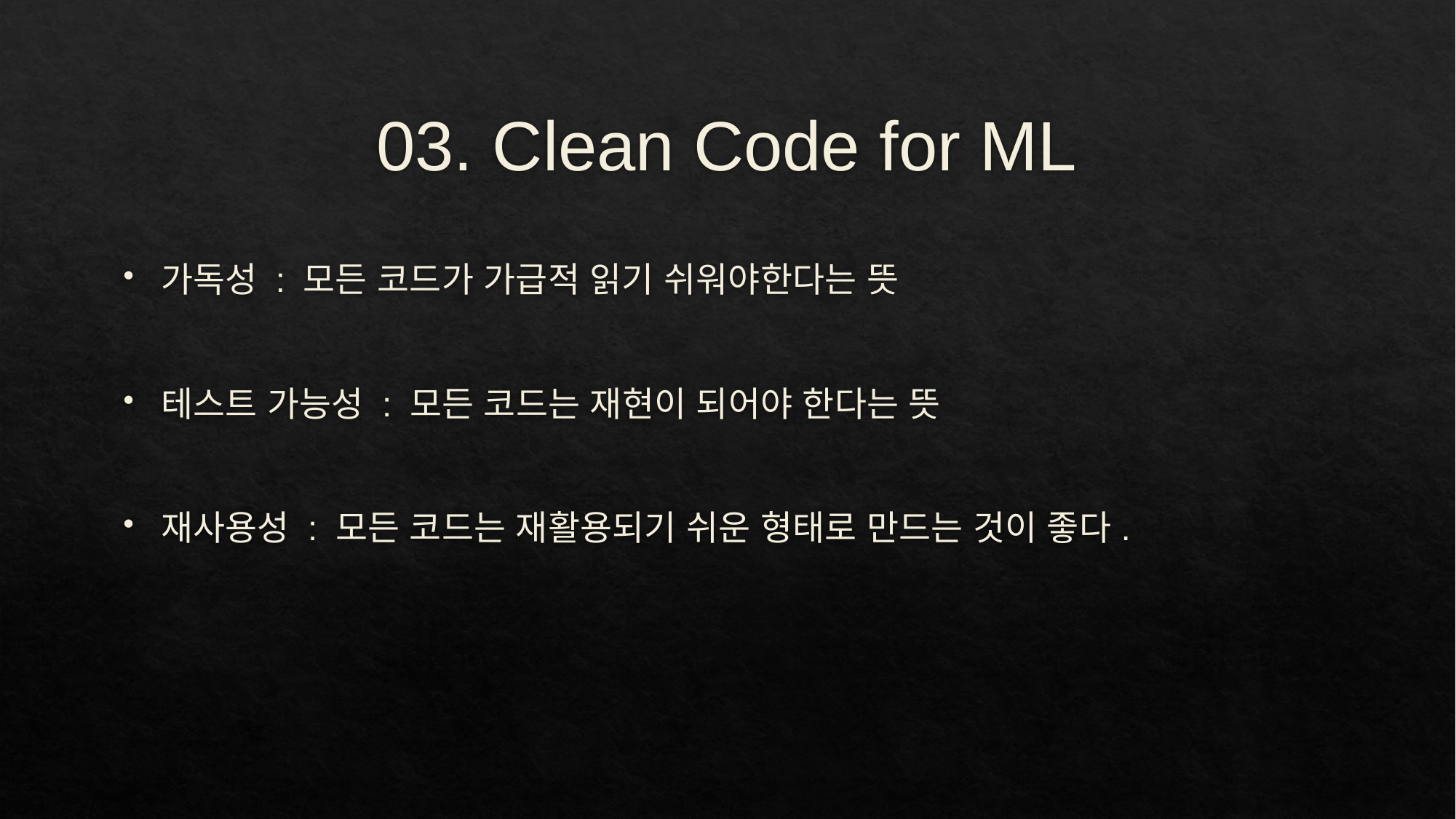

# 03. Clean Code for ML
가독성 : 모든 코드가 가급적 읽기 쉬워야한다는 뜻

테스트 가능성 : 모든 코드는 재현이 되어야 한다는 뜻

재사용성 : 모든 코드는 재활용되기 쉬운 형태로 만드는 것이 좋다.